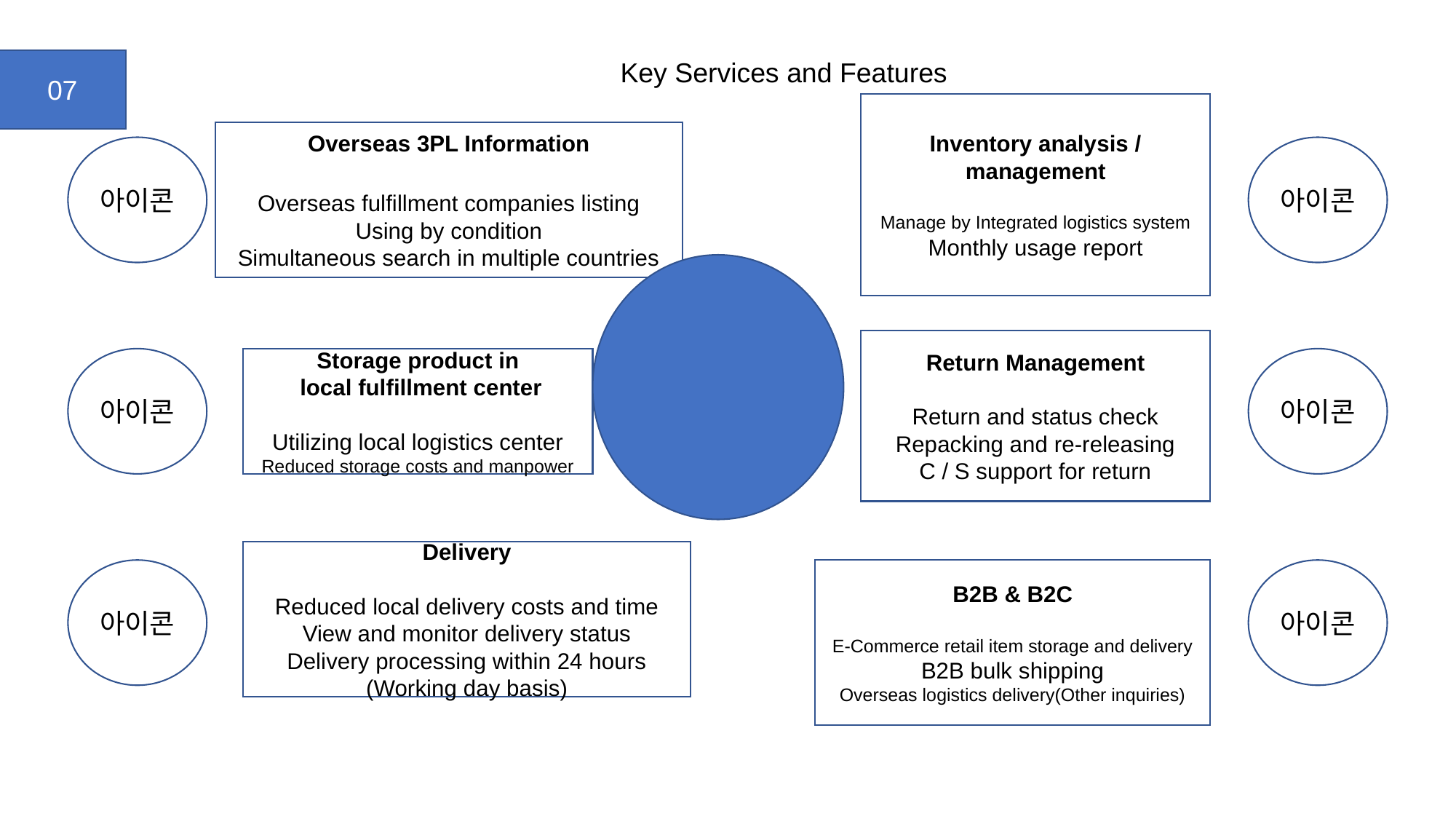

Key Services and Features
07
Inventory analysis / management

Manage by Integrated logistics system
Monthly usage report
Overseas 3PL Information

Overseas fulfillment companies listing
Using by condition
Simultaneous search in multiple countries
아이콘
아이콘

Return Management

Return and status check
Repacking and re-releasing
C / S support for return
아이콘
Storage product in
 local fulfillment center

Utilizing local logistics center
Reduced storage costs and manpower
아이콘
Delivery

Reduced local delivery costs and time
View and monitor delivery status
Delivery processing within 24 hours (Working day basis)
아이콘
B2B & B2C

E-Commerce retail item storage and delivery
B2B bulk shipping
Overseas logistics delivery(Other inquiries)
아이콘